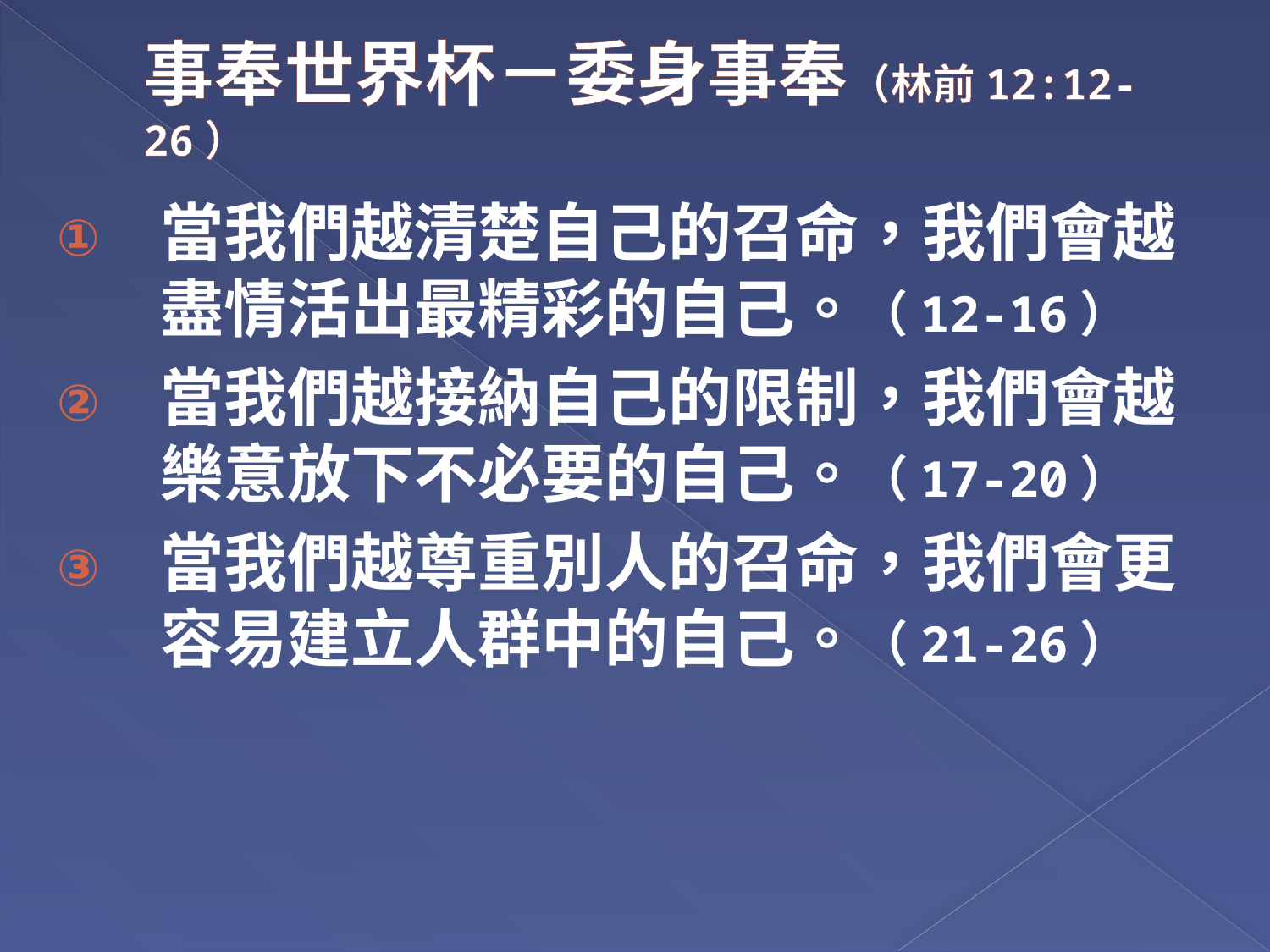

# 事奉世界杯－委身事奉（林前12:12-26）
當我們越清楚自己的召命，我們會越盡情活出最精彩的自己。（12-16）
當我們越接納自己的限制，我們會越樂意放下不必要的自己。（17-20）
當我們越尊重別人的召命，我們會更容易建立人群中的自己。（21-26）